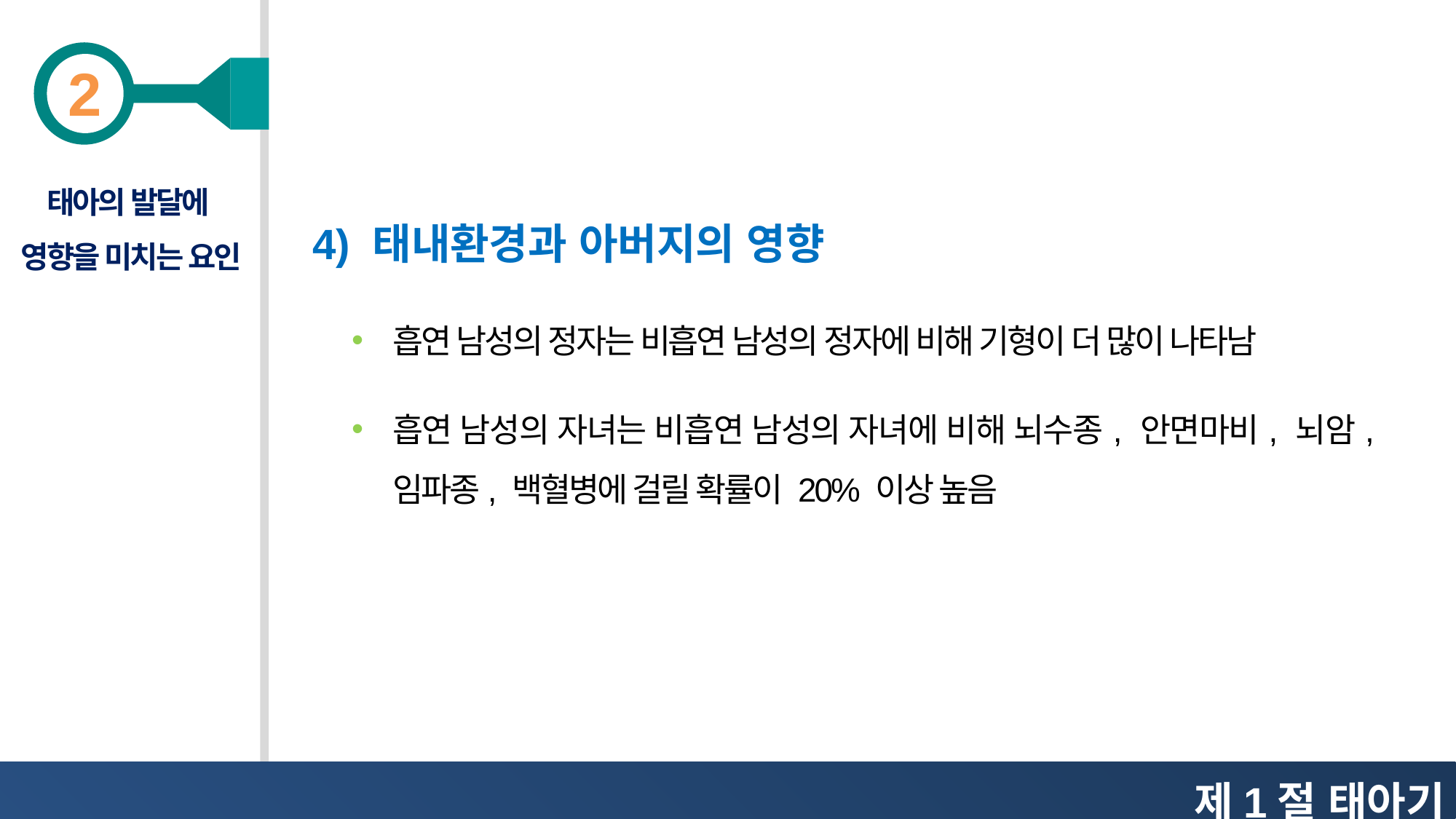

태아의 발달에
영향을 미치는 요인
4) 태내환경과 아버지의 영향
흡연 남성의 정자는 비흡연 남성의 정자에 비해 기형이 더 많이 나타남

흡연 남성의 자녀는 비흡연 남성의 자녀에 비해 뇌수종, 안면마비, 뇌암,     임파종, 백혈병에 걸릴 확률이 20% 이상 높음
제1절 태아기